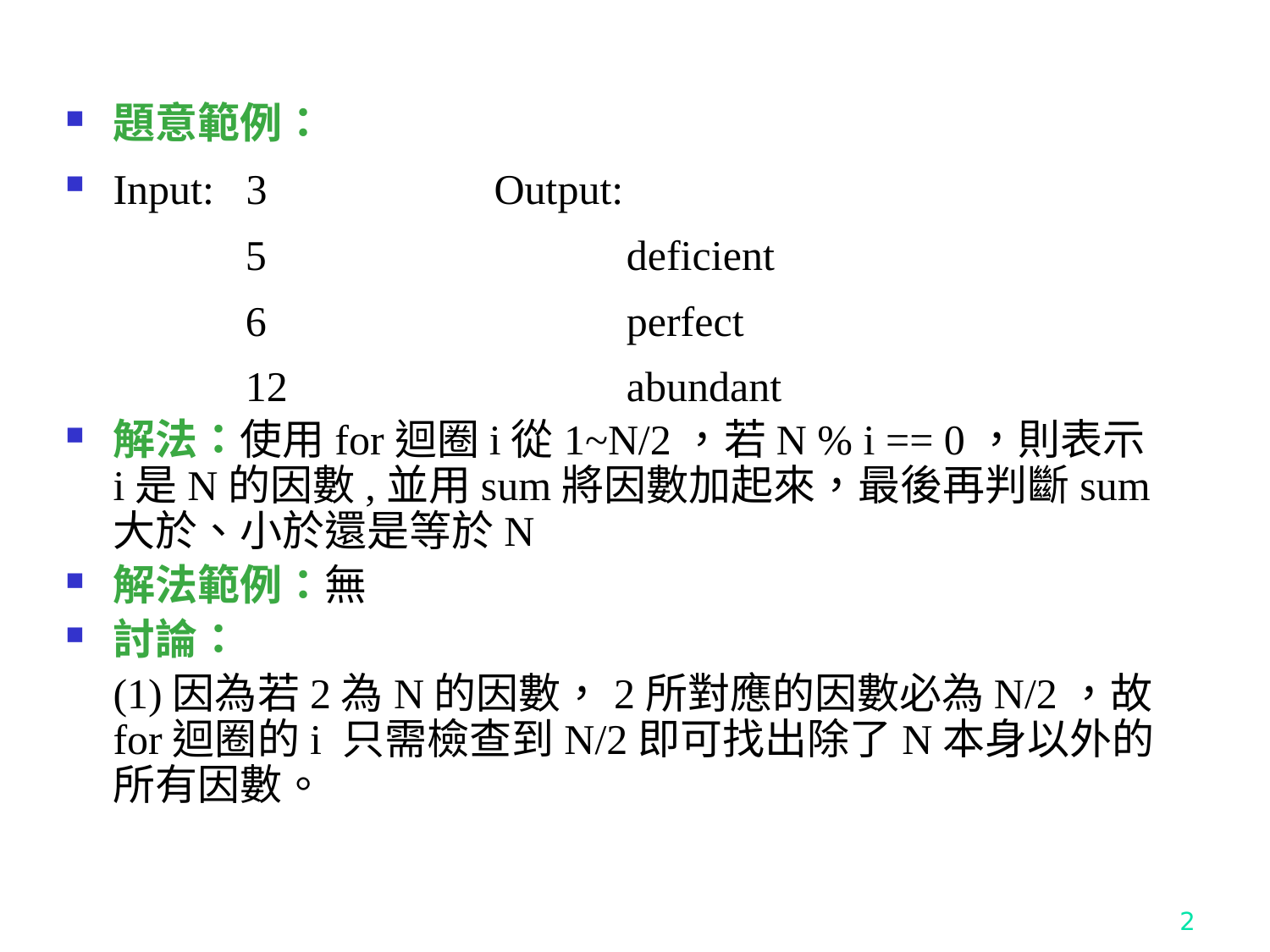

# 題意範例：
Input:   3		Output:
5  			deficient
6    			perfect
12			abundant
解法：使用for迴圈i從1~N/2，若N % i == 0，則表示i是N的因數,並用sum將因數加起來，最後再判斷sum大於、小於還是等於N
解法範例：無
討論：
(1)因為若2為N的因數，2所對應的因數必為N/2，故for迴圈的i 只需檢查到N/2即可找出除了N本身以外的所有因數。

2